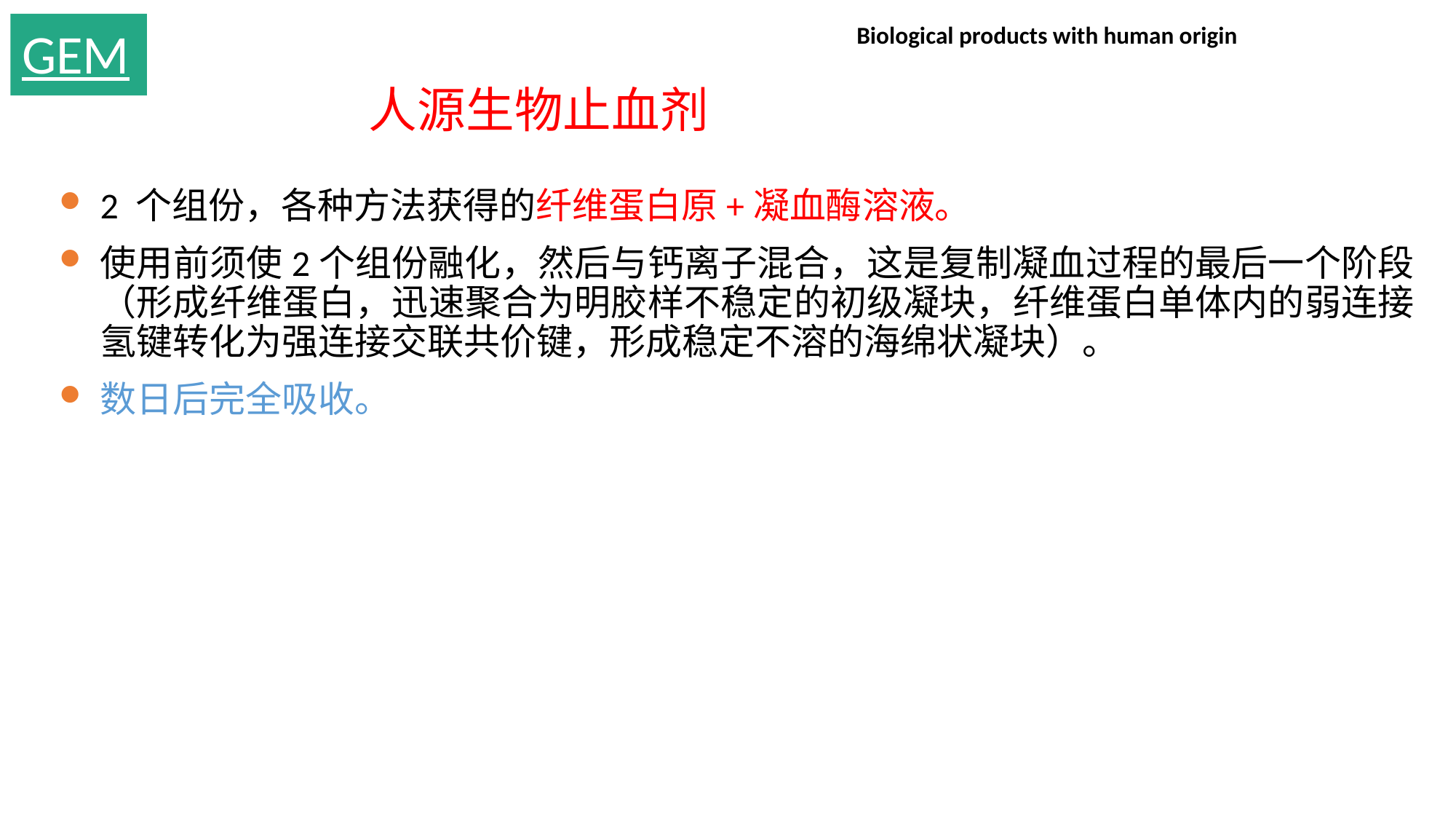

GEM
Biological products with human origin

人源生物止血剂
2 个组份，各种方法获得的纤维蛋白原+凝血酶溶液。
使用前须使2个组份融化，然后与钙离子混合，这是复制凝血过程的最后一个阶段（形成纤维蛋白，迅速聚合为明胶样不稳定的初级凝块，纤维蛋白单体内的弱连接氢键转化为强连接交联共价键，形成稳定不溶的海绵状凝块）。
数日后完全吸收。